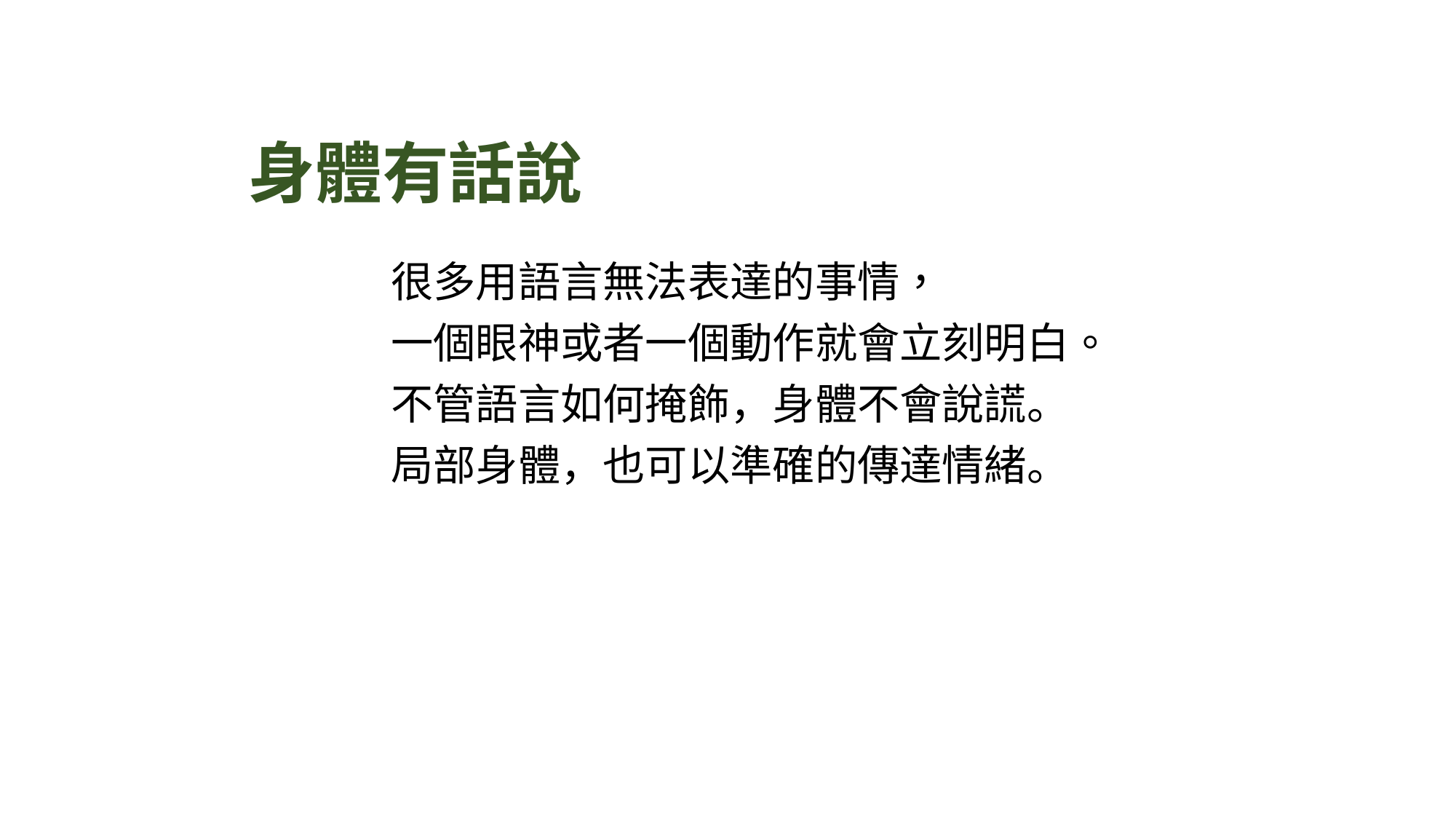

# 身體有話說
很多用語言無法表達的事情，
一個眼神或者一個動作就會立刻明白。
不管語言如何掩飾，身體不會說謊。
局部身體，也可以準確的傳達情緒。